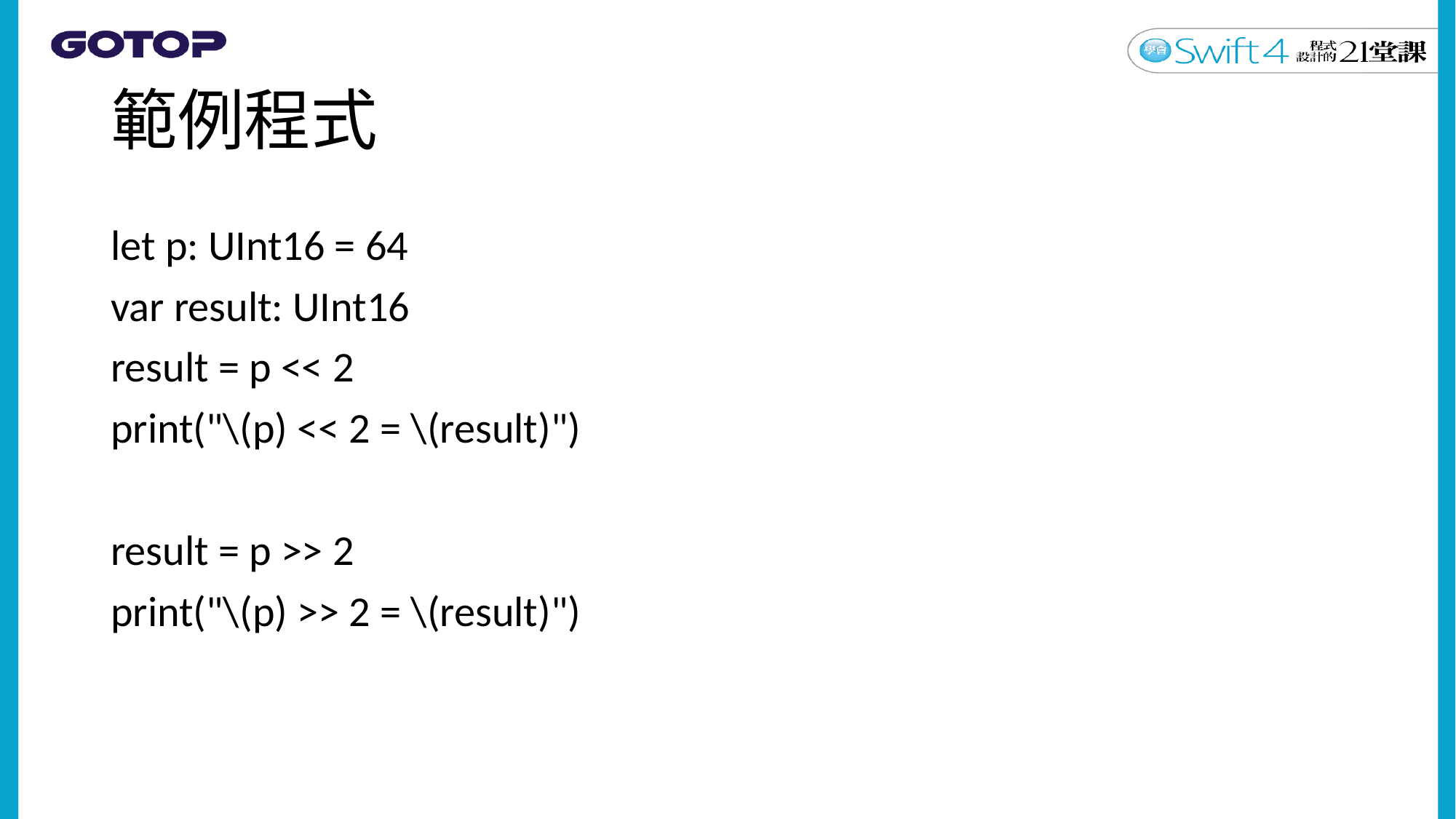

# 範例程式
let p: UInt16 = 64
var result: UInt16
result = p << 2
print("\(p) << 2 = \(result)")

result = p >> 2
print("\(p) >> 2 = \(result)")